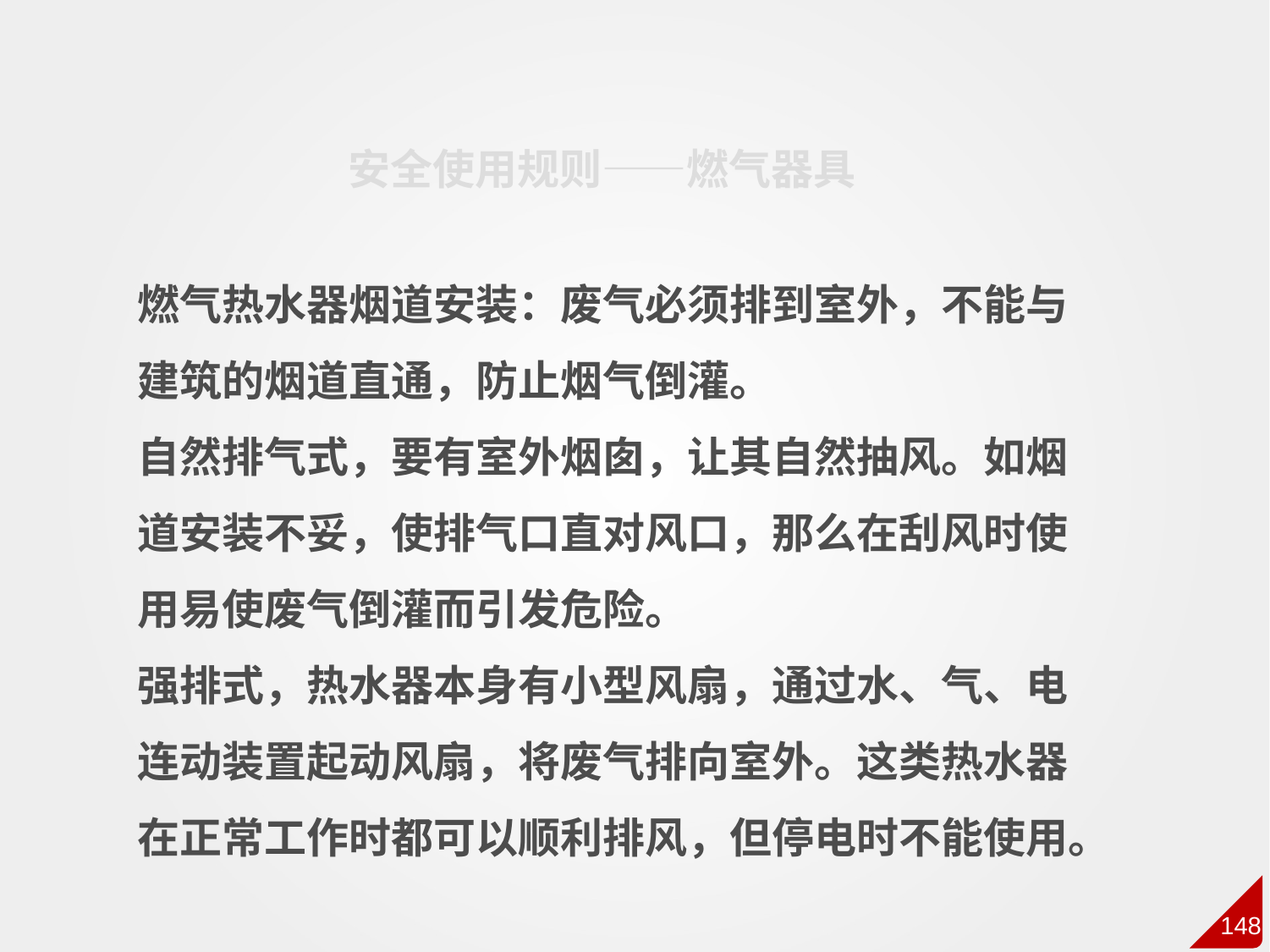

安全使用规则——燃气器具

燃气热水器烟道安装：废气必须排到室外，不能与建筑的烟道直通，防止烟气倒灌。
自然排气式，要有室外烟囱，让其自然抽风。如烟道安装不妥，使排气口直对风口，那么在刮风时使用易使废气倒灌而引发危险。
强排式，热水器本身有小型风扇，通过水、气、电连动装置起动风扇，将废气排向室外。这类热水器在正常工作时都可以顺利排风，但停电时不能使用。